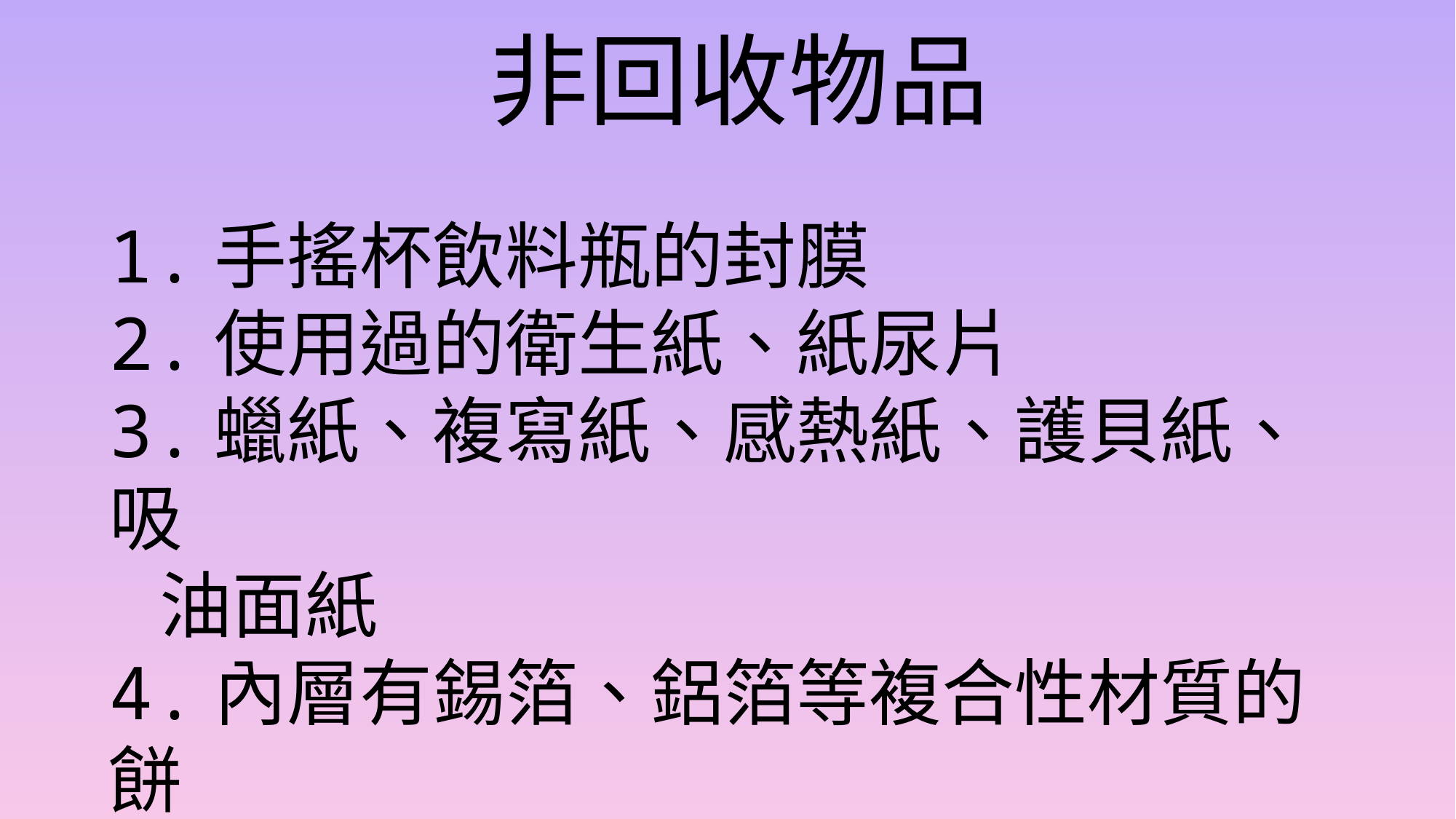

非回收物品
1.手搖杯飲料瓶的封膜
2.使用過的衛生紙、紙尿片
3.蠟紙、複寫紙、感熱紙、護貝紙、吸
  油面紙
4.內層有錫箔、鋁箔等複合性材質的餅
  乾袋、茶葉包裝袋